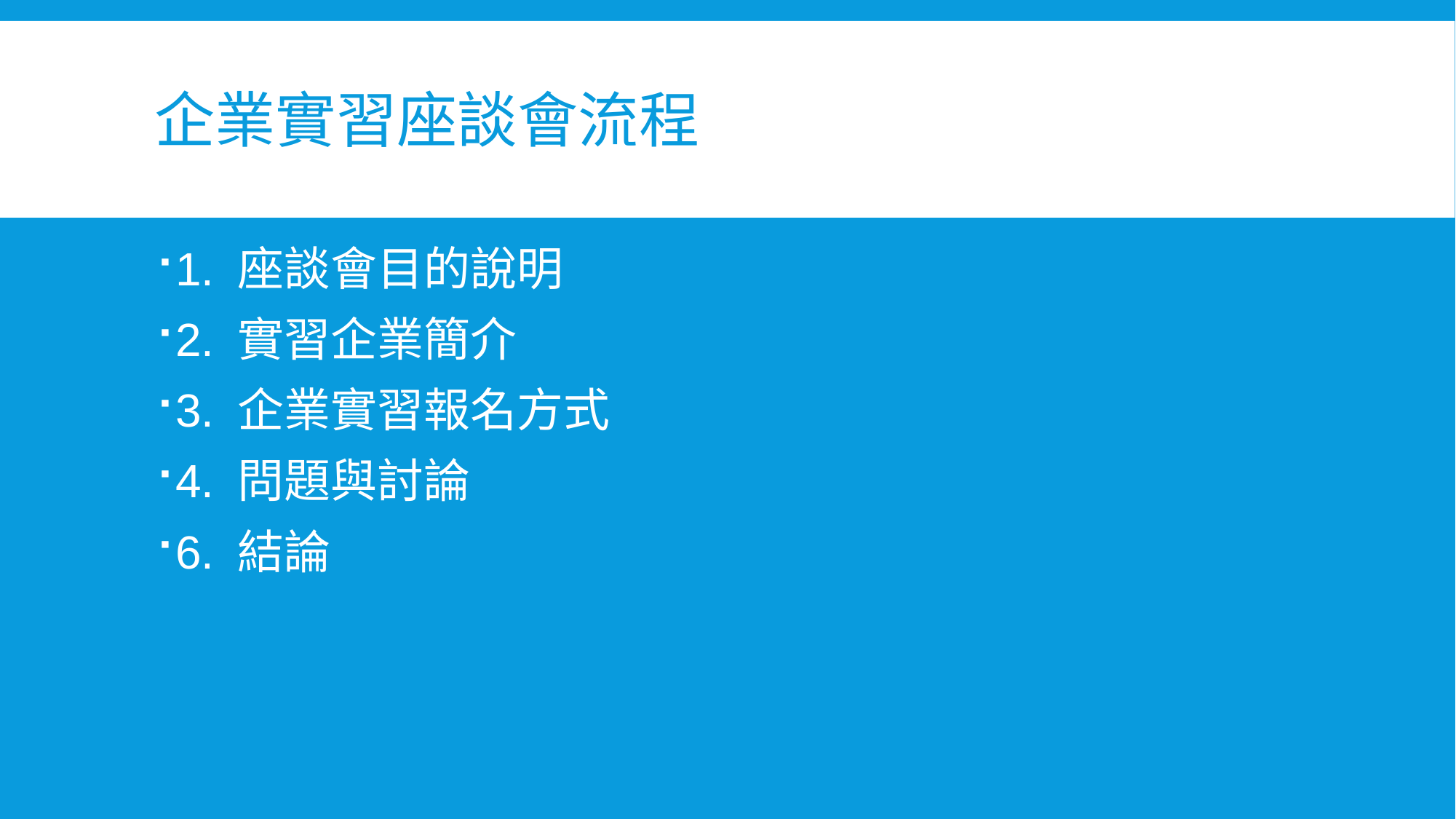

# 企業實習座談會流程
1. 座談會目的說明
2. 實習企業簡介
3. 企業實習報名方式
4. 問題與討論
6. 結論